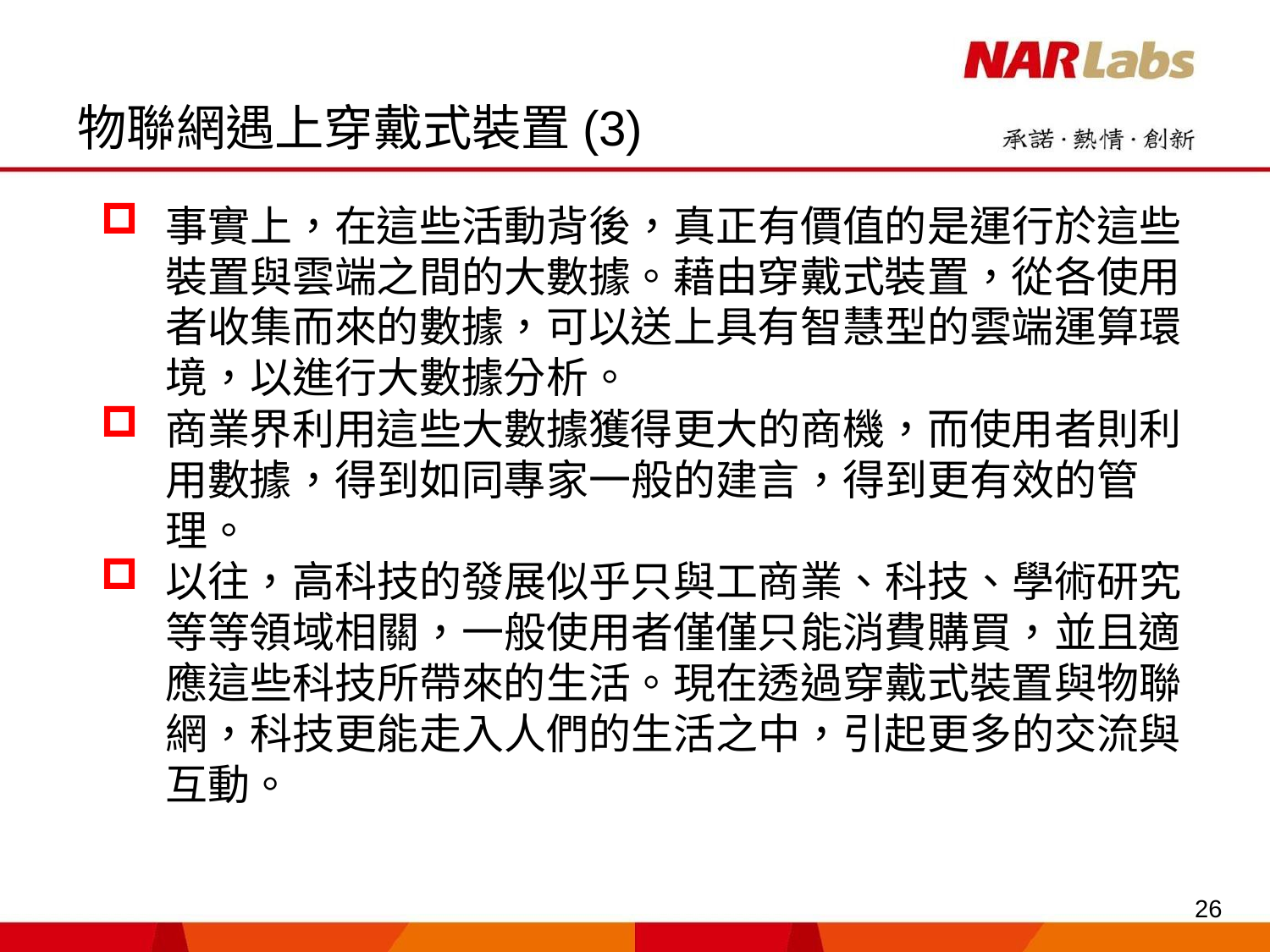

# 物聯網遇上穿戴式裝置(3)
事實上，在這些活動背後，真正有價值的是運行於這些裝置與雲端之間的大數據。藉由穿戴式裝置，從各使用者收集而來的數據，可以送上具有智慧型的雲端運算環境，以進行大數據分析。
商業界利用這些大數據獲得更大的商機，而使用者則利用數據，得到如同專家一般的建言，得到更有效的管理。
以往，高科技的發展似乎只與工商業、科技、學術研究等等領域相關，一般使用者僅僅只能消費購買，並且適應這些科技所帶來的生活。現在透過穿戴式裝置與物聯網，科技更能走入人們的生活之中，引起更多的交流與互動。

26